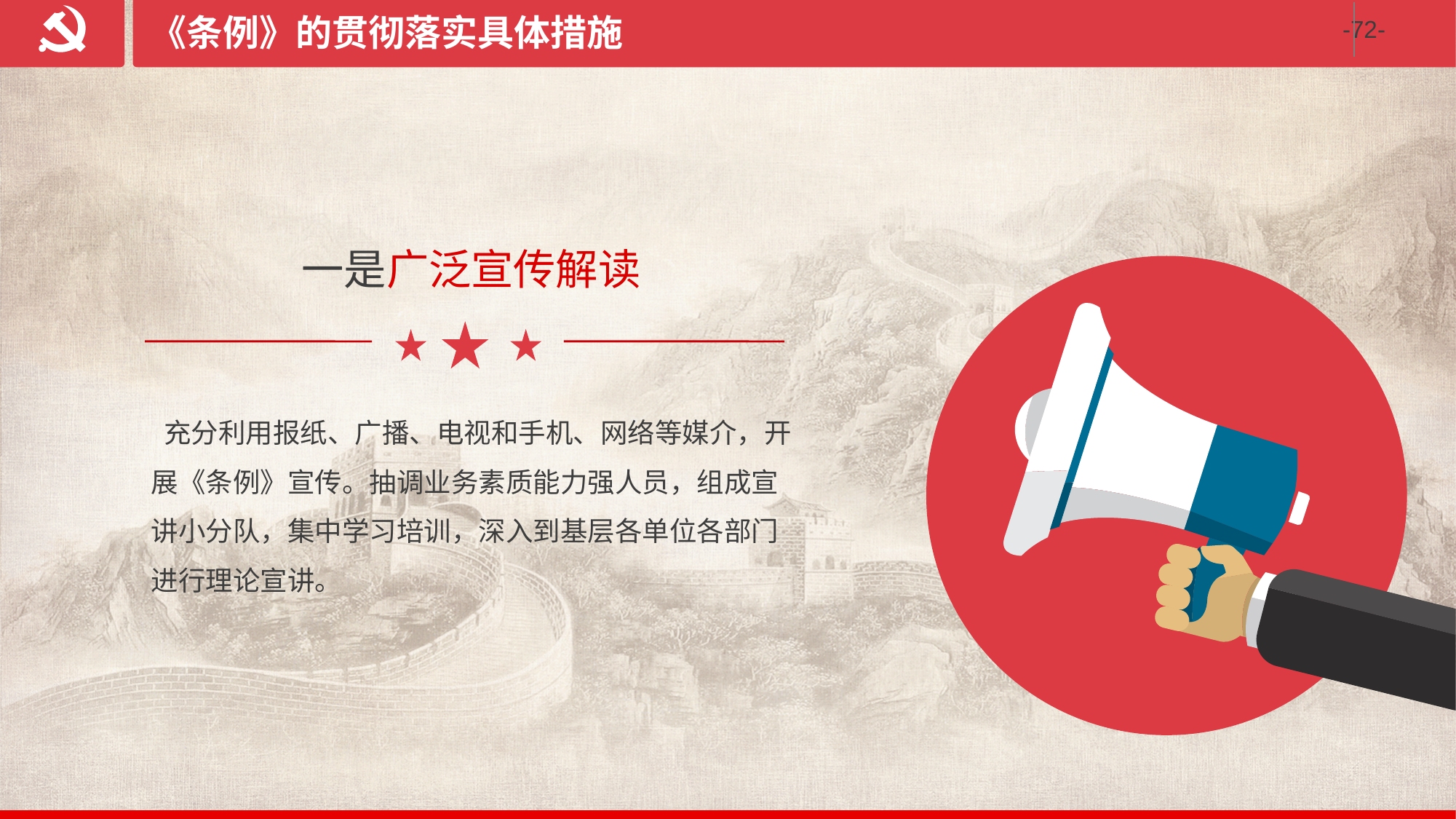

《条例》的贯彻落实具体措施
一是广泛宣传解读

 充分利用报纸、广播、电视和手机、网络等媒介，开展《条例》宣传。抽调业务素质能力强人员，组成宣讲小分队，集中学习培训，深入到基层各单位各部门进行理论宣讲。